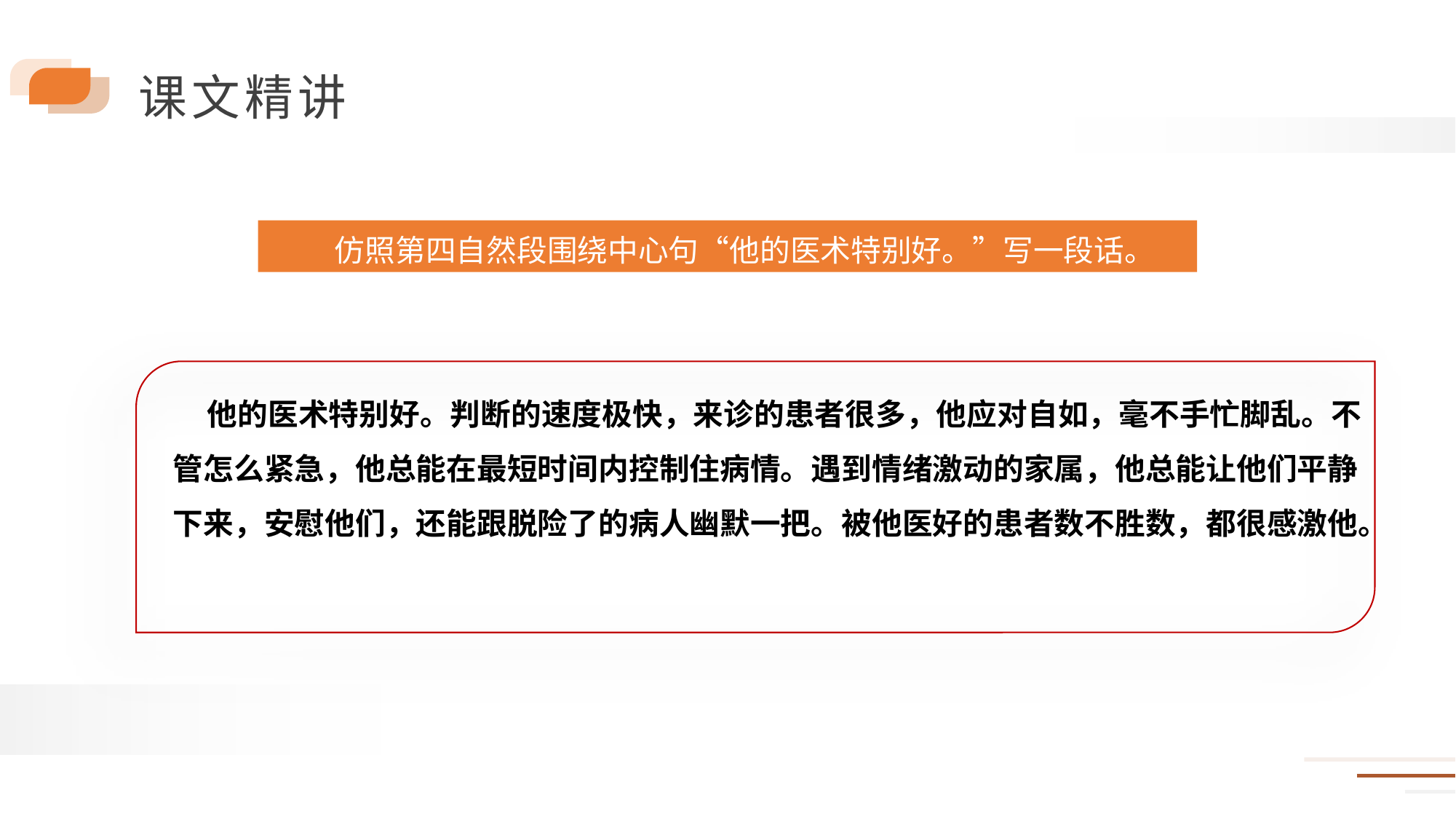

仿照第四自然段围绕中心句“他的医术特别好。”写一段话。

    他的医术特别好。判断的速度极快，来诊的患者很多，他应对自如，毫不手忙脚乱。不管怎么紧急，他总能在最短时间内控制住病情。遇到情绪激动的家属，他总能让他们平静下来，安慰他们，还能跟脱险了的病人幽默一把。被他医好的患者数不胜数，都很感激他。